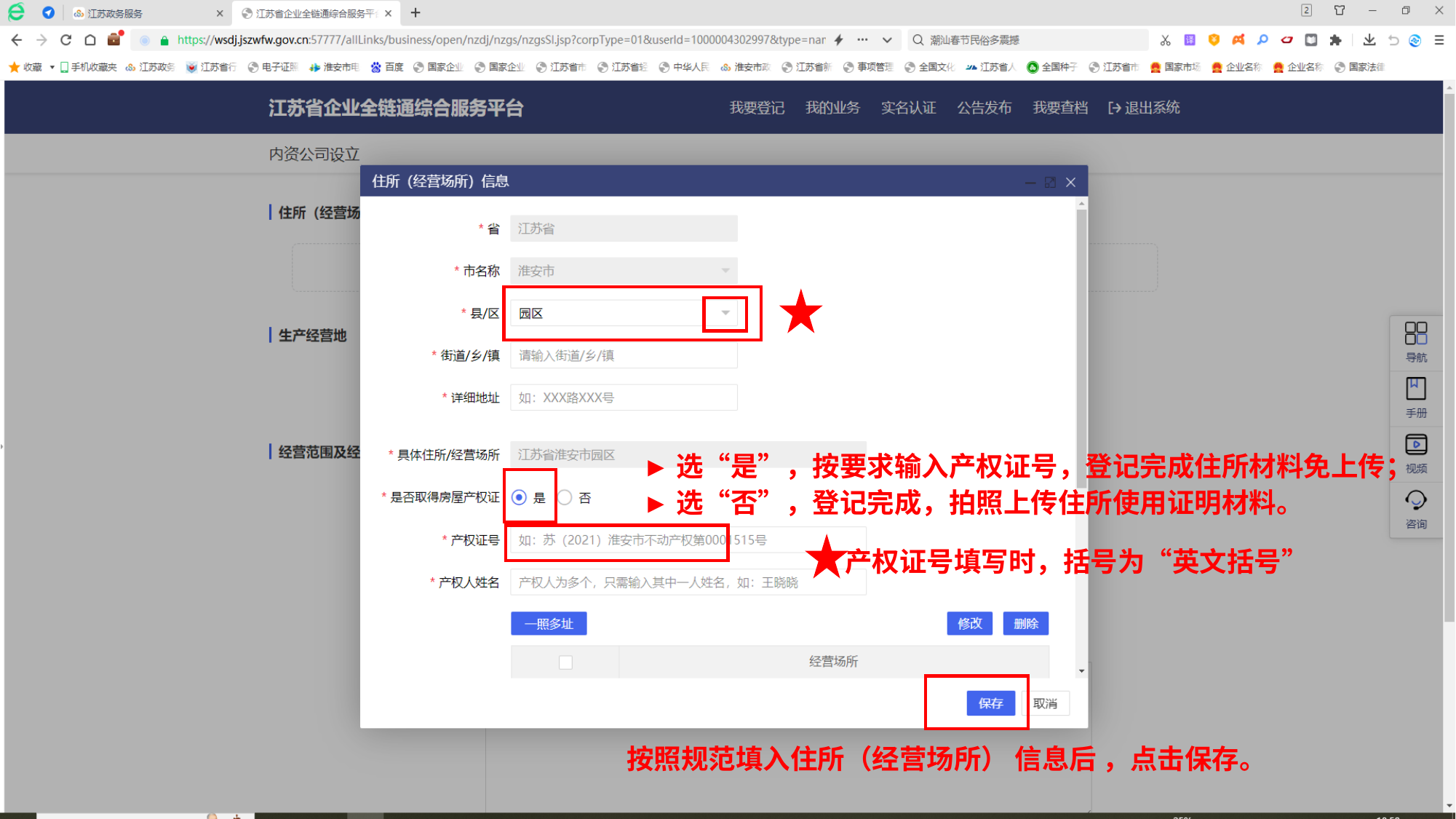

►选“是”，按要求输入产权证号，登记完成住所材料免上传；
►选“否”，登记完成，拍照上传住所使用证明材料。

产权证号填写时，括号为“英文括号”

按照规范填入住所（经营场所） 信息后 ，点击保存。
16